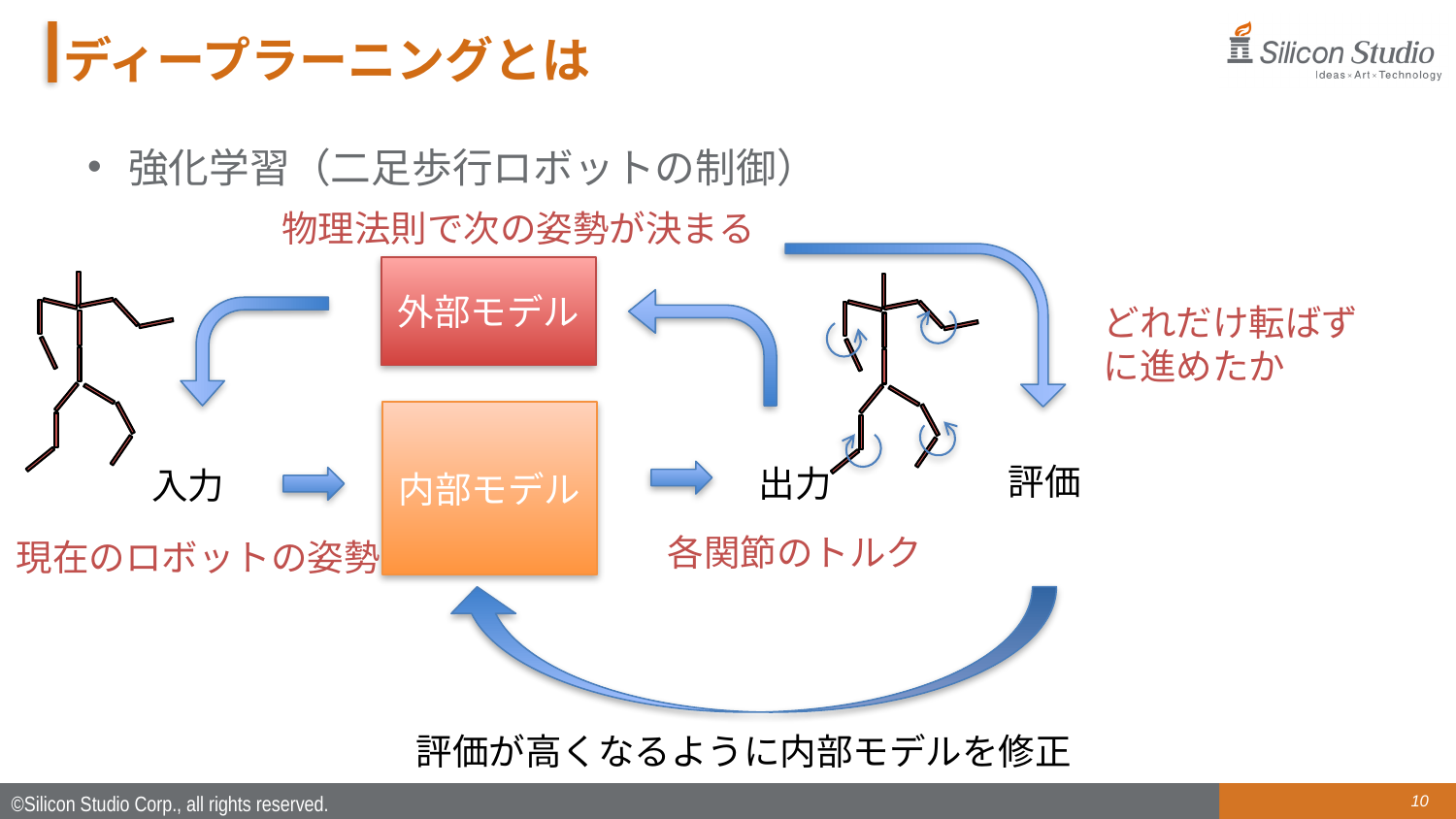

# ディープラーニングとは
強化学習（二足歩行ロボットの制御）

物理法則で次の姿勢が決まる
外部モデル

どれだけ転ばずに進めたか

内部モデル

評価
出力
入力

各関節のトルク
現在のロボットの姿勢

評価が高くなるように内部モデルを修正